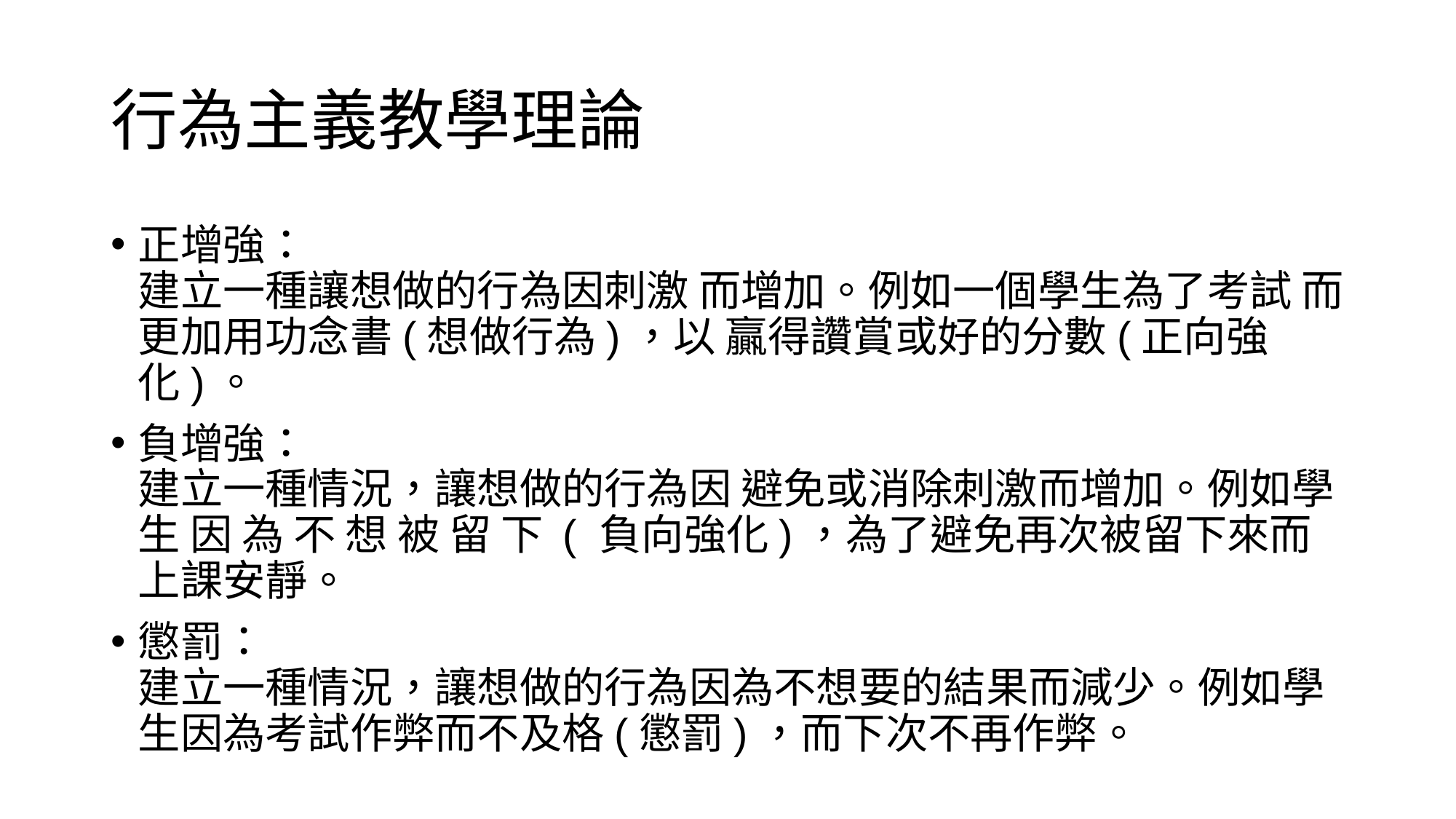

# 行為主義教學理論
正增強：
建立一種讓想做的行為因刺激 而增加。例如一個學生為了考試 而更加用功念書(想做行為)，以 贏得讚賞或好的分數(正向強 化)。
負增強：
建立一種情況，讓想做的行為因 避免或消除刺激而增加。例如學 生 因 為 不 想 被 留 下 ( 負向強化)，為了避免再次被留下來而 上課安靜。
懲罰：
建立一種情況，讓想做的行為因為不想要的結果而減少。例如學 生因為考試作弊而不及格(懲罰)，而下次不再作弊。